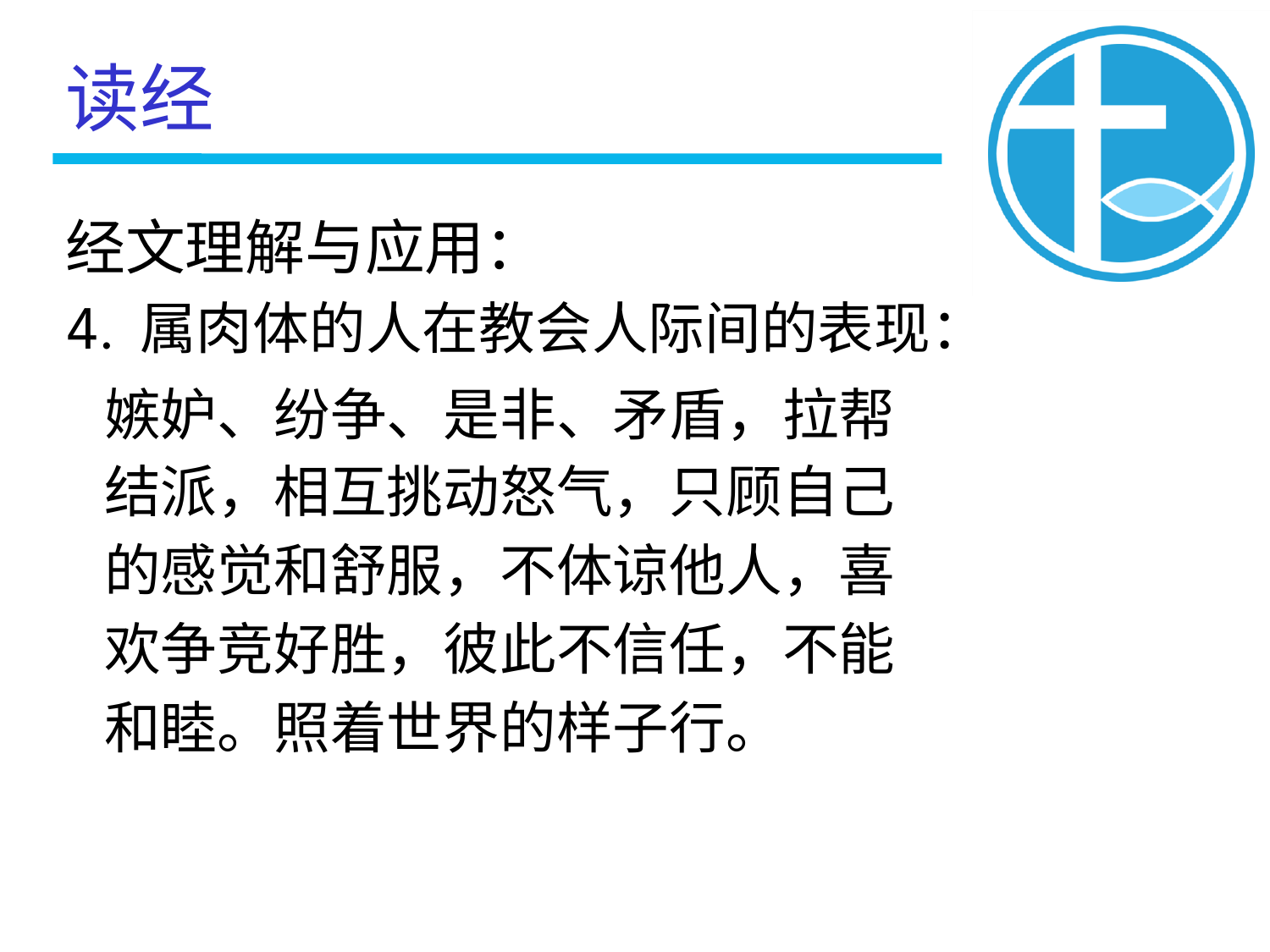

读经
经文理解与应用：
4. 属肉体的人在教会人际间的表现：
  嫉妒、纷争、是非、矛盾，拉帮
  结派，相互挑动怒气，只顾自己
  的感觉和舒服，不体谅他人，喜
  欢争竞好胜，彼此不信任，不能
  和睦。照着世界的样子行。